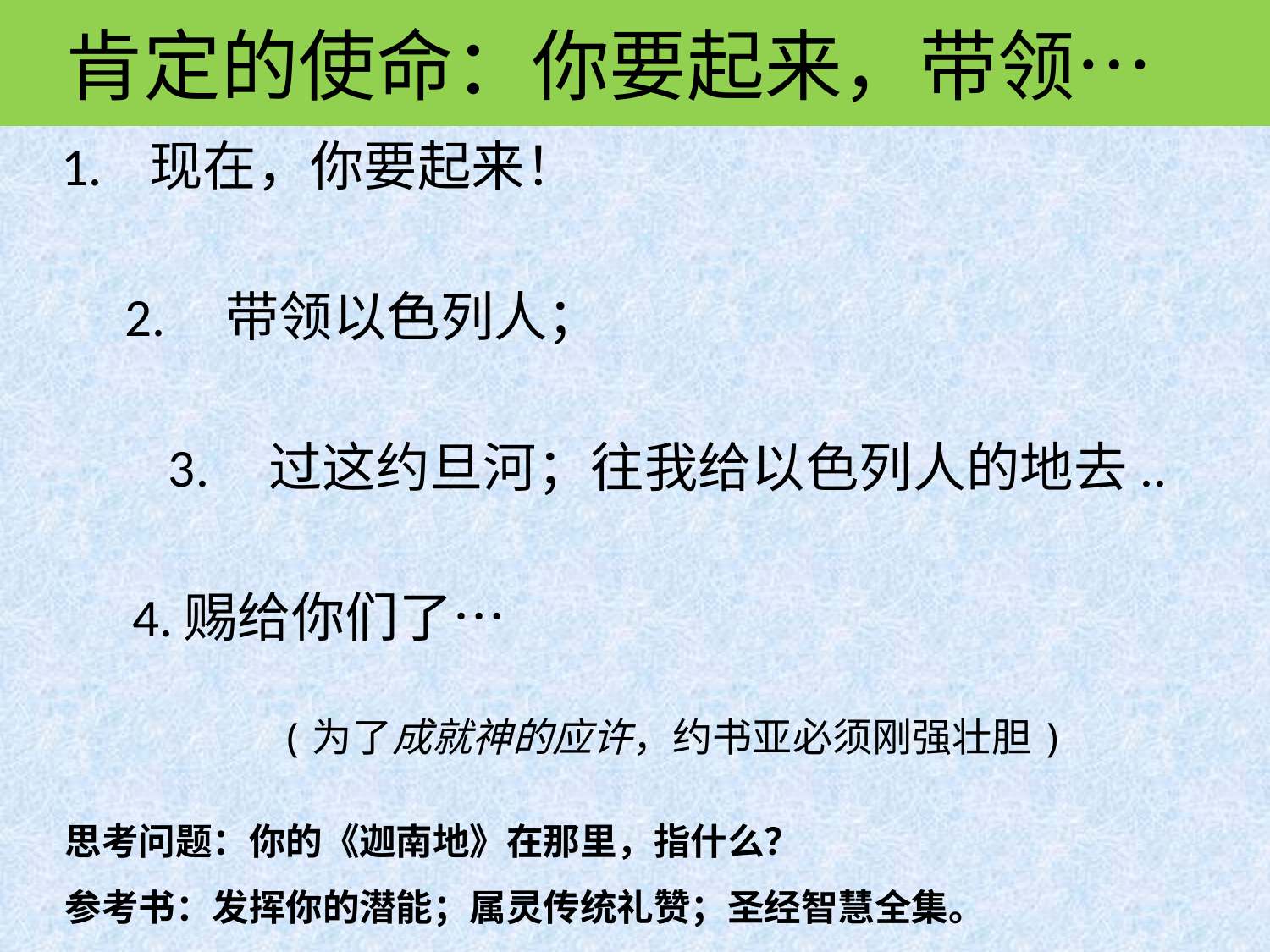

# 肯定的使命：你要起来，带领…
    1.   现在，你要起来！

     2.    带领以色列人；

	   3.    过这约旦河；往我给以色列人的地去..

		4.赐给你们了…

         (为了成就神的应许，约书亚必须刚强壮胆)

思考问题：你的《迦南地》在那里，指什么？
参考书：发挥你的潜能；属灵传统礼赞；圣经智慧全集。